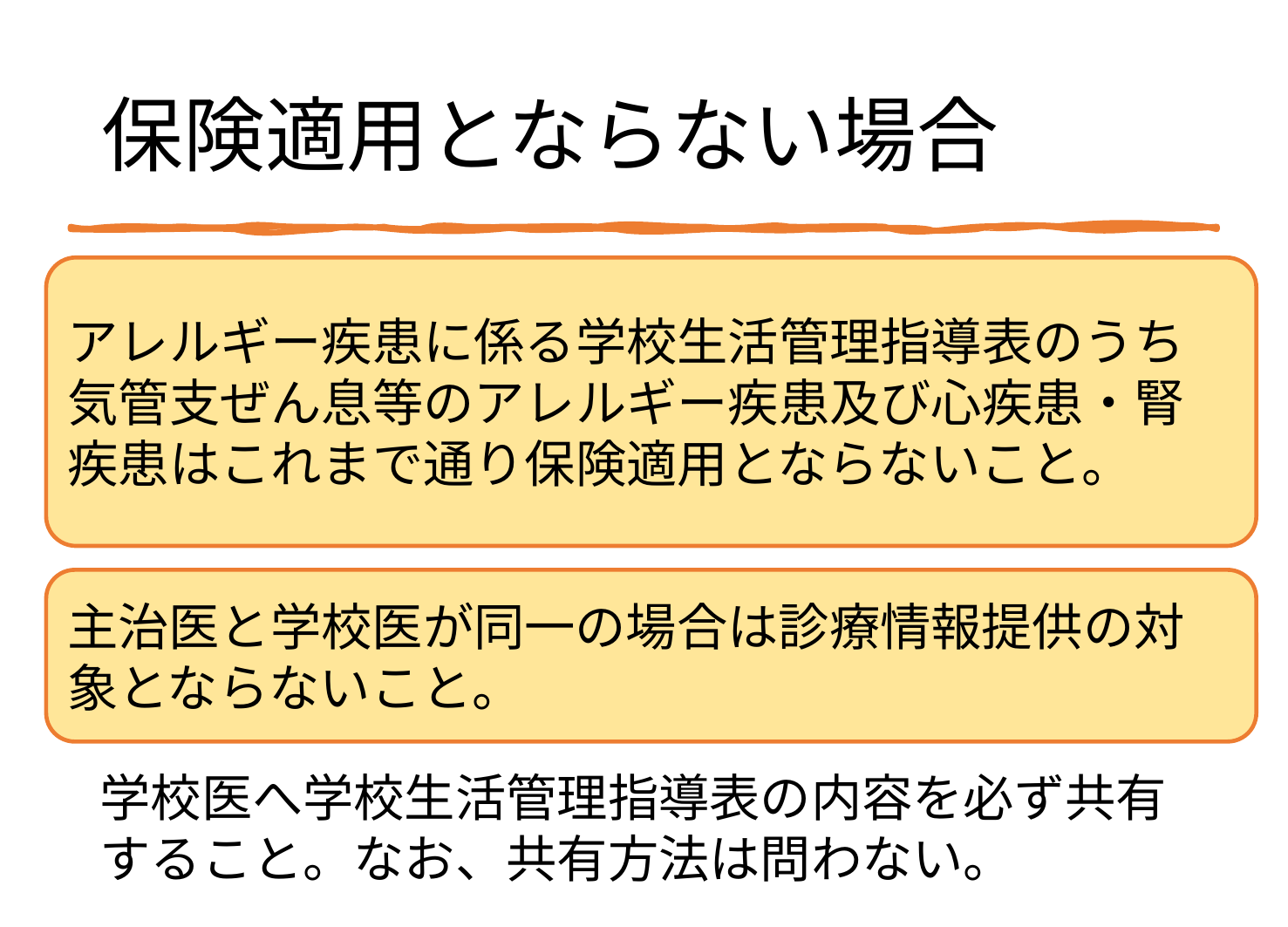

# 保険適用とならない場合

アレルギー疾患に係る学校生活管理指導表のうち気管支ぜん息等のアレルギー疾患及び心疾患・腎疾患はこれまで通り保険適用とならないこと。
主治医と学校医が同一の場合は診療情報提供の対象とならないこと。
学校医へ学校生活管理指導表の内容を必ず共有すること。なお、共有方法は問わない。